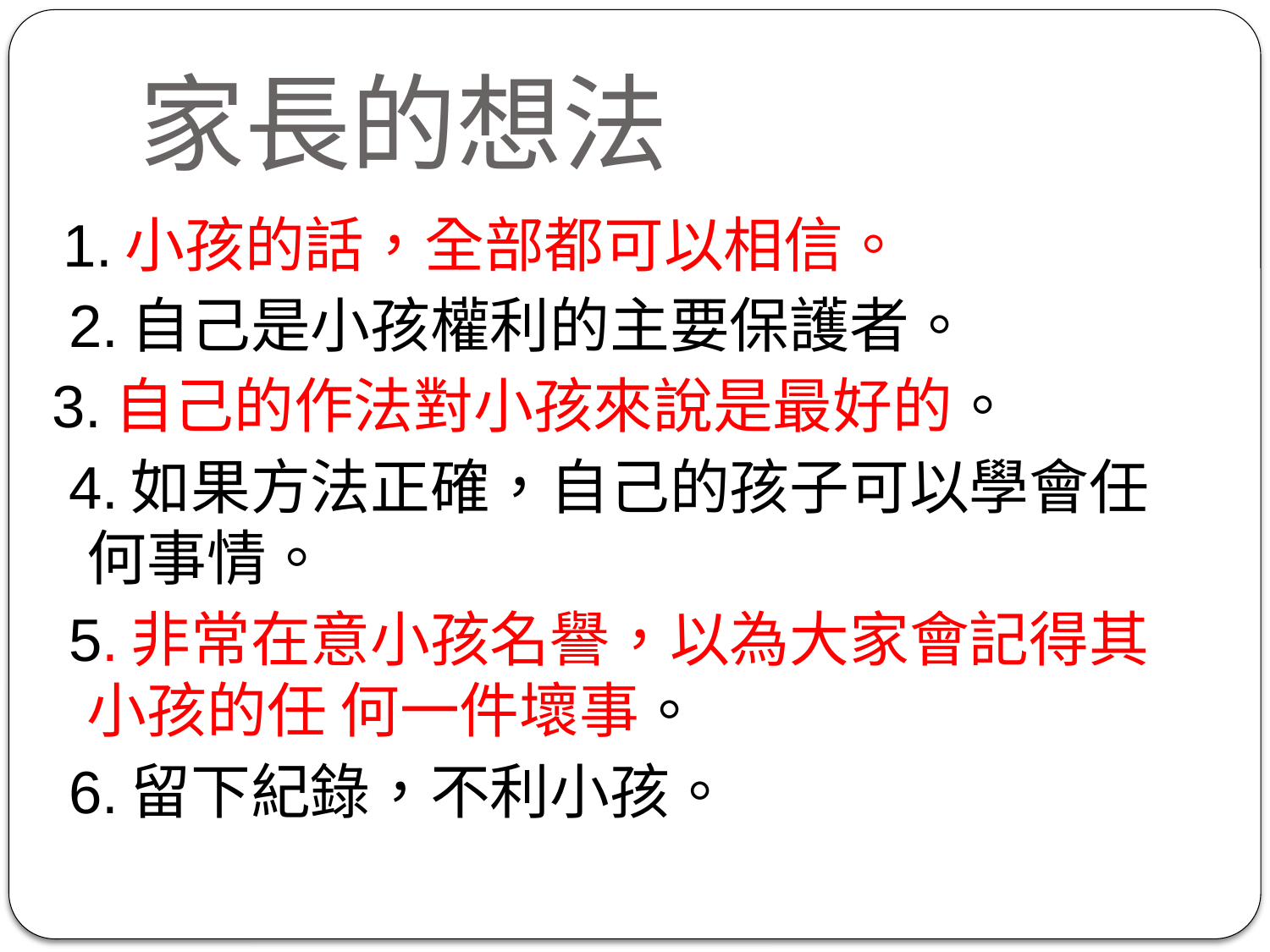

# 家長的想法
 1.小孩的話，全部都可以相信。
 2.自己是小孩權利的主要保護者。
3.自己的作法對小孩來說是最好的。
 4.如果方法正確，自己的孩子可以學會任何事情。
 5.非常在意小孩名譽，以為大家會記得其小孩的任 何一件壞事。
 6.留下紀錄，不利小孩。